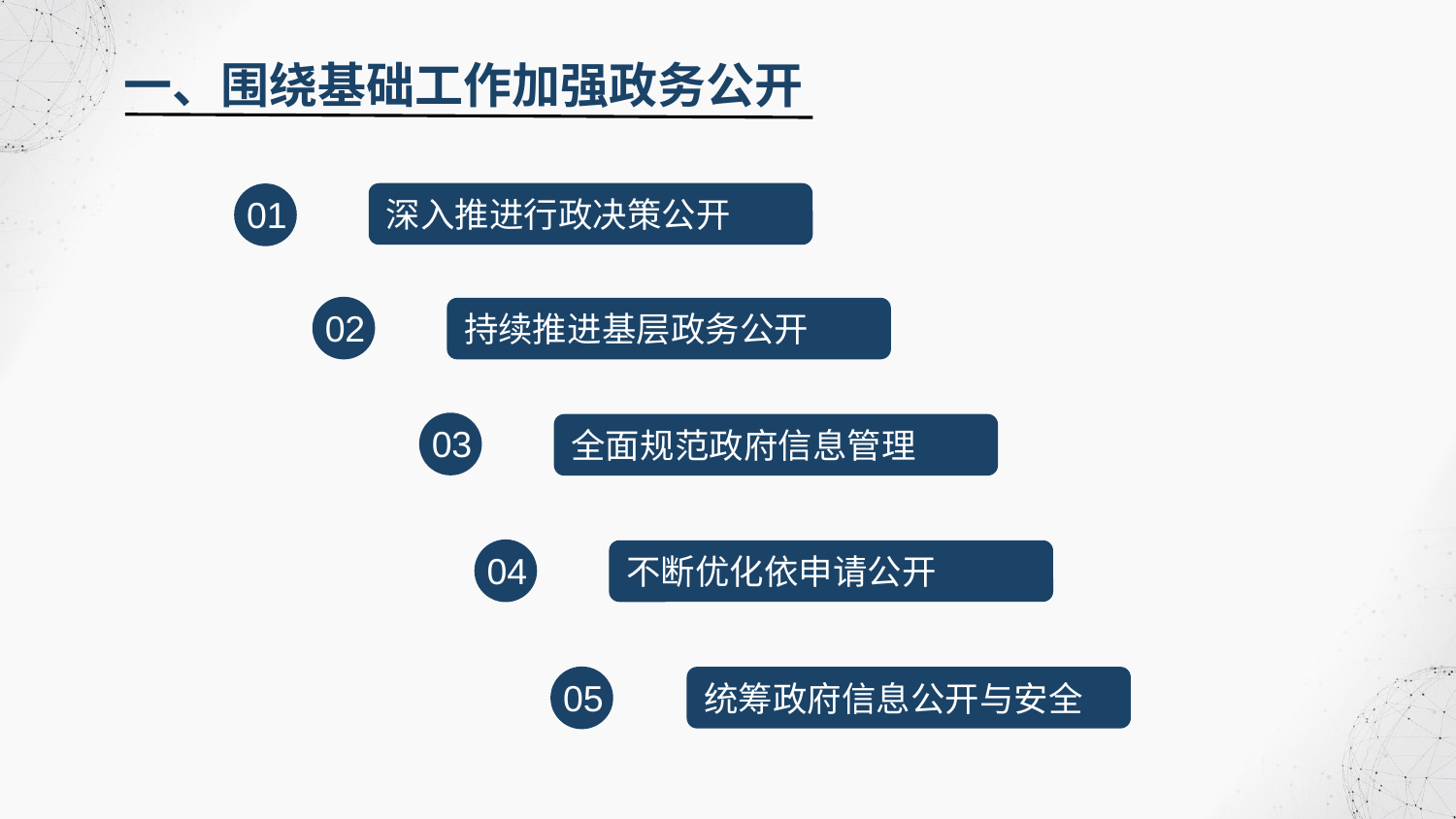

一、围绕基础工作加强政务公开
深入推进行政决策公开

01

02
持续推进基层政务公开

03
全面规范政府信息管理

04
不断优化依申请公开

05
统筹政府信息公开与安全